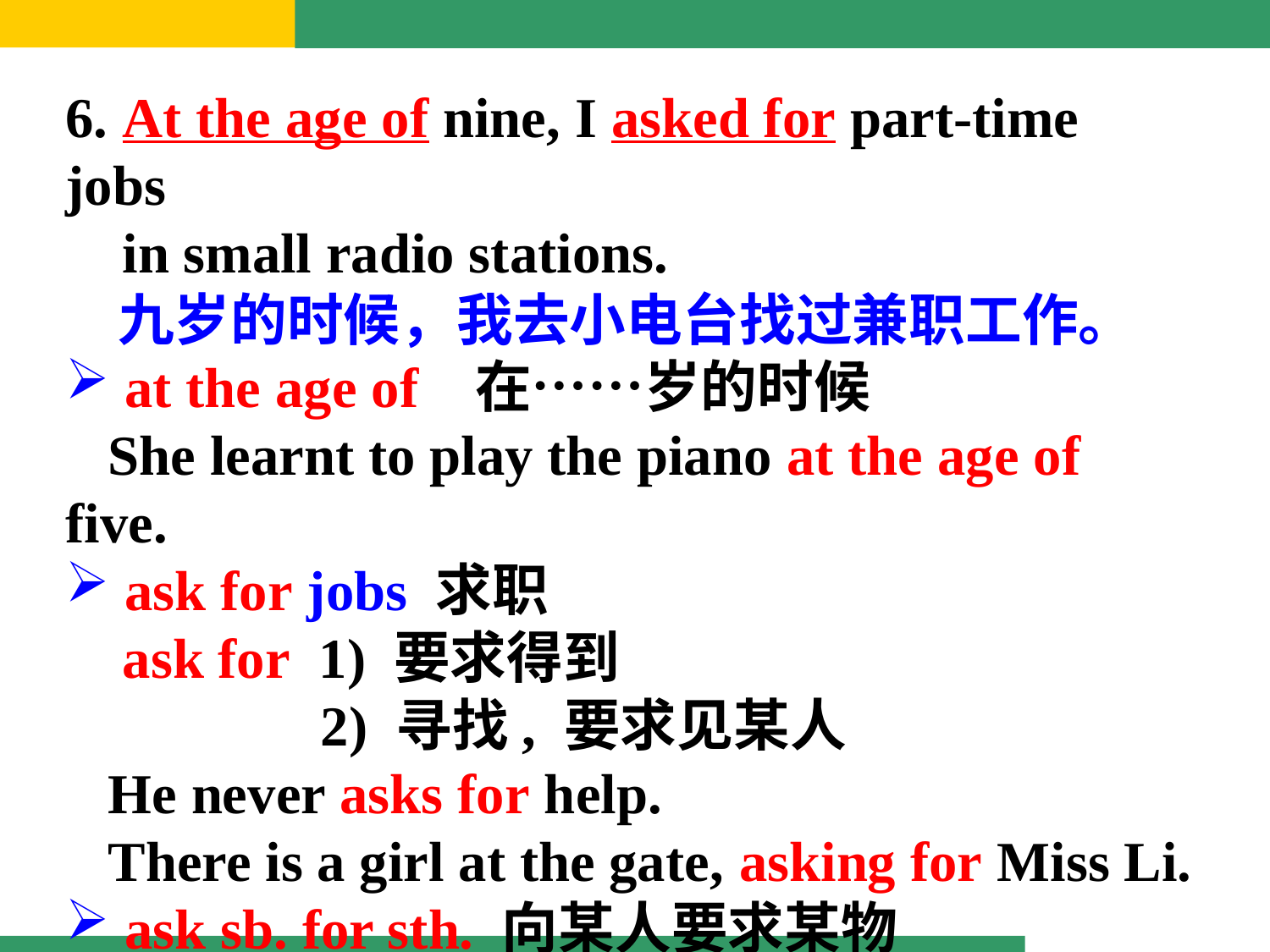

6. At the age of nine, I asked for part-time jobs
    in small radio stations.
   九岁的时候，我去小电台找过兼职工作。
 at the age of   在……岁的时候
   She learnt to play the piano at the age of five.
 ask for jobs 求职
    ask for  1) 要求得到
                  2) 寻找, 要求见某人
   He never asks for help.
   There is a girl at the gate, asking for Miss Li.
 ask sb. for sth. 向某人要求某物
    Mary asked her dad for a new bike.